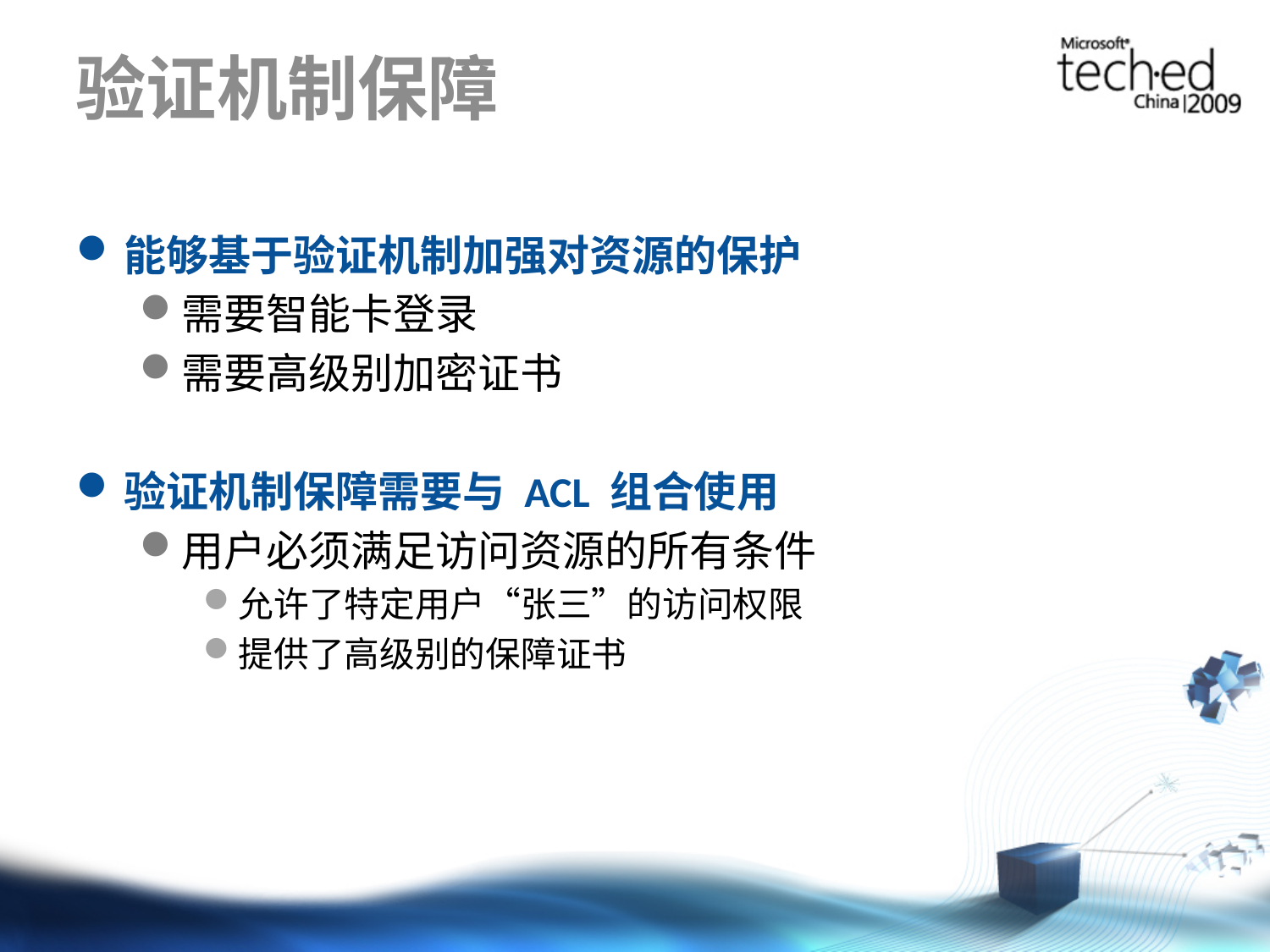

# 验证机制保障
能够基于验证机制加强对资源的保护
需要智能卡登录
需要高级别加密证书

验证机制保障需要与 ACL 组合使用
用户必须满足访问资源的所有条件
允许了特定用户“张三”的访问权限
提供了高级别的保障证书